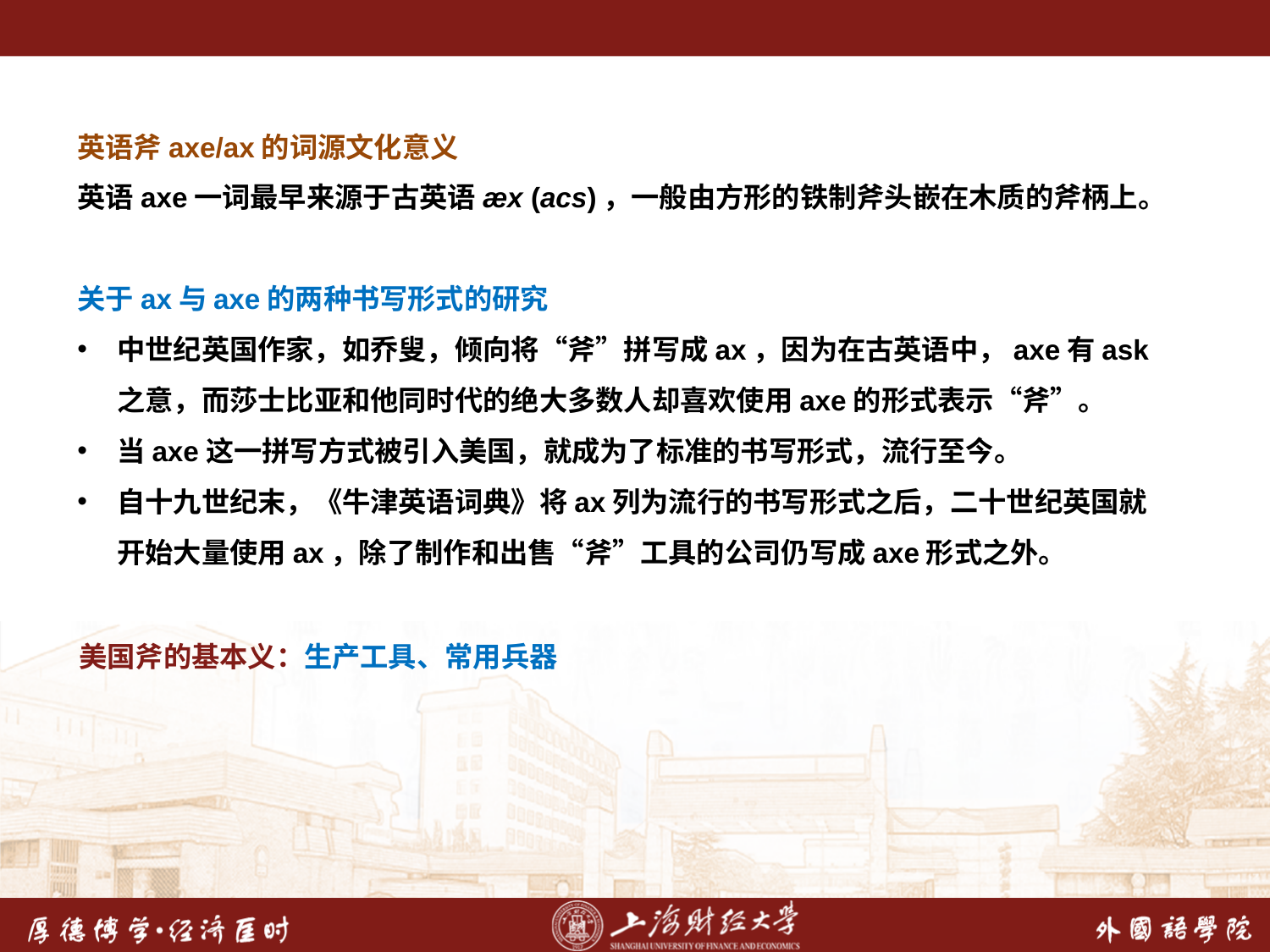

英语斧axe/ax的词源文化意义
英语axe一词最早来源于古英语æx (acs)，一般由方形的铁制斧头嵌在木质的斧柄上。

关于ax与axe的两种书写形式的研究
中世纪英国作家，如乔叟，倾向将“斧”拼写成ax，因为在古英语中，axe有ask之意，而莎士比亚和他同时代的绝大多数人却喜欢使用axe的形式表示“斧”。
当axe这一拼写方式被引入美国，就成为了标准的书写形式，流行至今。
自十九世纪末，《牛津英语词典》将ax列为流行的书写形式之后，二十世纪英国就开始大量使用ax，除了制作和出售“斧”工具的公司仍写成axe形式之外。
美国斧的基本义：生产工具、常用兵器